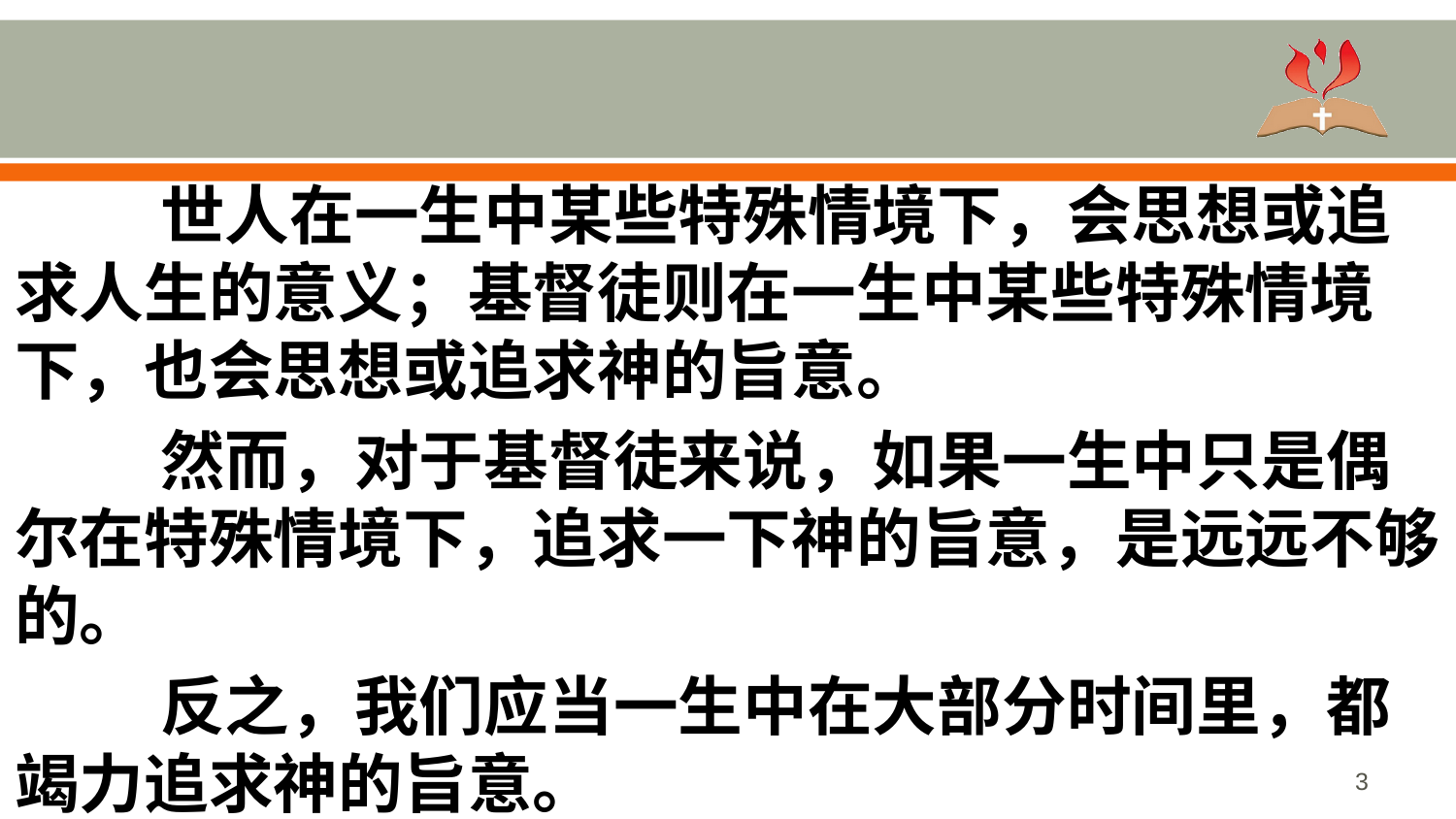

世人在一生中某些特殊情境下，会思想或追求人生的意义；基督徒则在一生中某些特殊情境下，也会思想或追求神的旨意。
	然而，对于基督徒来说，如果一生中只是偶尔在特殊情境下，追求一下神的旨意，是远远不够的。
	反之，我们应当一生中在大部分时间里，都竭力追求神的旨意。

3